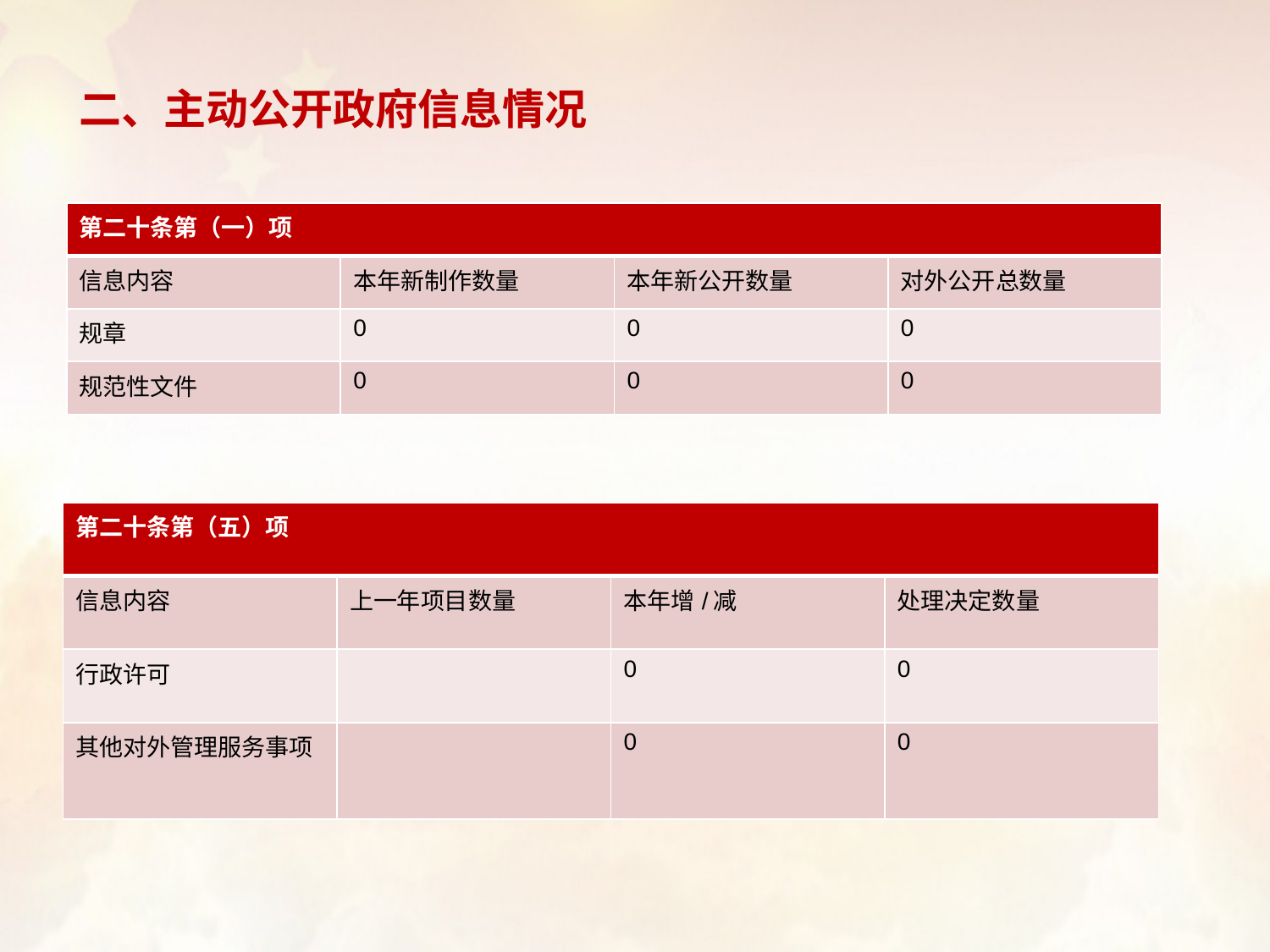

# 二、主动公开政府信息情况
| 第二十条第（一）项 |  |  |  |
| --- | --- | --- | --- |
| 信息内容 | 本年新制作数量 | 本年新公开数量 | 对外公开总数量 |
| 规章 | 0 | 0 | 0 |
| 规范性文件 | 0 | 0 | 0 |
| 第二十条第（五）项 |  |  |  |
| --- | --- | --- | --- |
| 信息内容 | 上一年项目数量 | 本年增/减 | 处理决定数量 |
| 行政许可 |  | 0 | 0 |
| 其他对外管理服务事项 |  | 0 | 0 |